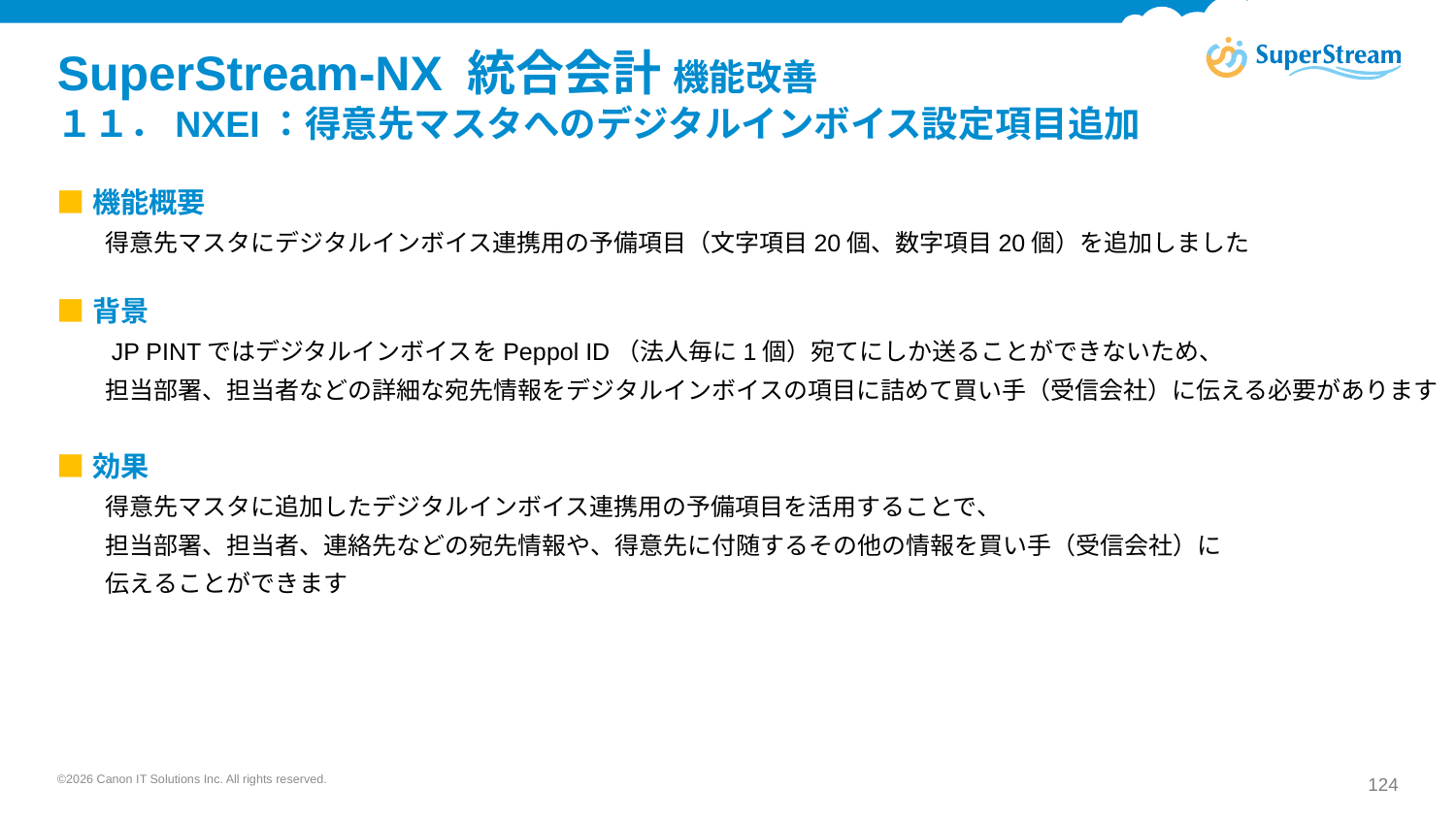

# SuperStream-NX 統合会計 機能改善 １１．NXEI：得意先マスタへのデジタルインボイス設定項目追加
■機能概要
　　得意先マスタにデジタルインボイス連携用の予備項目（文字項目20個、数字項目20個）を追加しました

■背景
　　JP PINTではデジタルインボイスをPeppol ID（法人毎に1個）宛てにしか送ることができないため、
　　担当部署、担当者などの詳細な宛先情報をデジタルインボイスの項目に詰めて買い手（受信会社）に伝える必要があります
■効果
　　得意先マスタに追加したデジタルインボイス連携用の予備項目を活用することで、
　　担当部署、担当者、連絡先などの宛先情報や、得意先に付随するその他の情報を買い手（受信会社）に
　　伝えることができます

©2026 Canon IT Solutions Inc. All rights reserved.
124